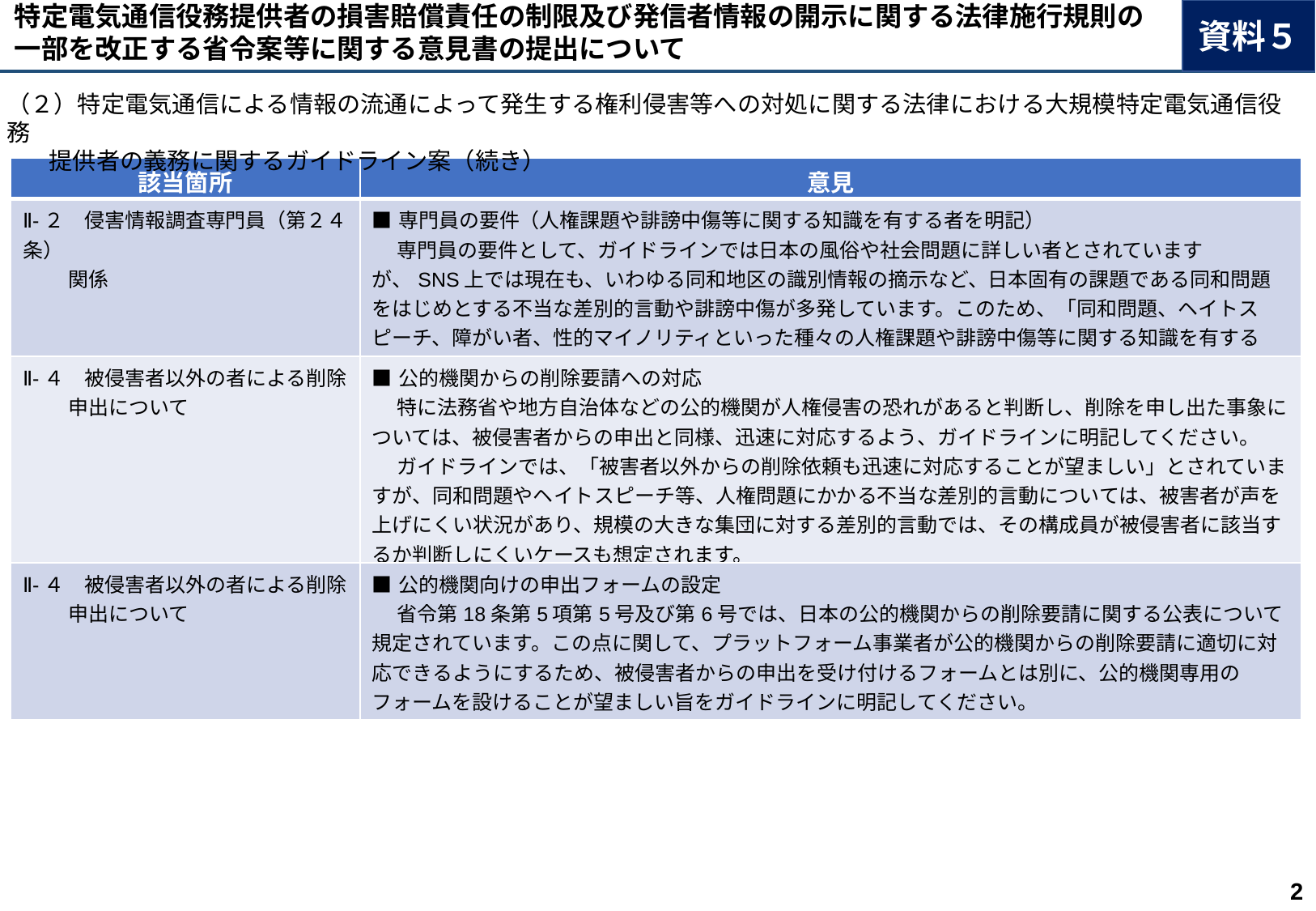

特定電気通信役務提供者の損害賠償責任の制限及び発信者情報の開示に関する法律施行規則の
一部を改正する省令案等に関する意見書の提出について
資料５
（２）特定電気通信による情報の流通によって発生する権利侵害等への対処に関する法律における大規模特定電気通信役務
       提供者の義務に関するガイドライン案（続き）
| 該当箇所 | 意見 |
| --- | --- |
| Ⅱ-２　侵害情報調査専門員（第２４条） 関係 | ■専門員の要件（人権課題や誹謗中傷等に関する知識を有する者を明記） 　 専門員の要件として、ガイドラインでは日本の風俗や社会問題に詳しい者とされていますが、SNS上では現在も、いわゆる同和地区の識別情報の摘示など、日本固有の課題である同和問題をはじめとする不当な差別的言動や誹謗中傷が多発しています。このため、「同和問題、ヘイトスピーチ、障がい者、性的マイノリティといった種々の人権課題や誹謗中傷等に関する知識を有する者」という要件を明記してください。 |
| Ⅱ-４　被侵害者以外の者による削除 申出について | ■公的機関からの削除要請への対応 　 特に法務省や地方自治体などの公的機関が人権侵害の恐れがあると判断し、削除を申し出た事象については、被侵害者からの申出と同様、迅速に対応するよう、ガイドラインに明記してください。 　 ガイドラインでは、「被害者以外からの削除依頼も迅速に対応することが望ましい」とされていますが、同和問題やヘイトスピーチ等、人権問題にかかる不当な差別的言動については、被害者が声を上げにくい状況があり、規模の大きな集団に対する差別的言動では、その構成員が被侵害者に該当するか判断しにくいケースも想定されます。 |
| Ⅱ-４　被侵害者以外の者による削除 申出について | ■公的機関向けの申出フォームの設定 　 省令第18条第5項第5号及び第6号では、日本の公的機関からの削除要請に関する公表について規定されています。この点に関して、プラットフォーム事業者が公的機関からの削除要請に適切に対応できるようにするため、被侵害者からの申出を受け付けるフォームとは別に、公的機関専用のフォームを設けることが望ましい旨をガイドラインに明記してください。 |
2